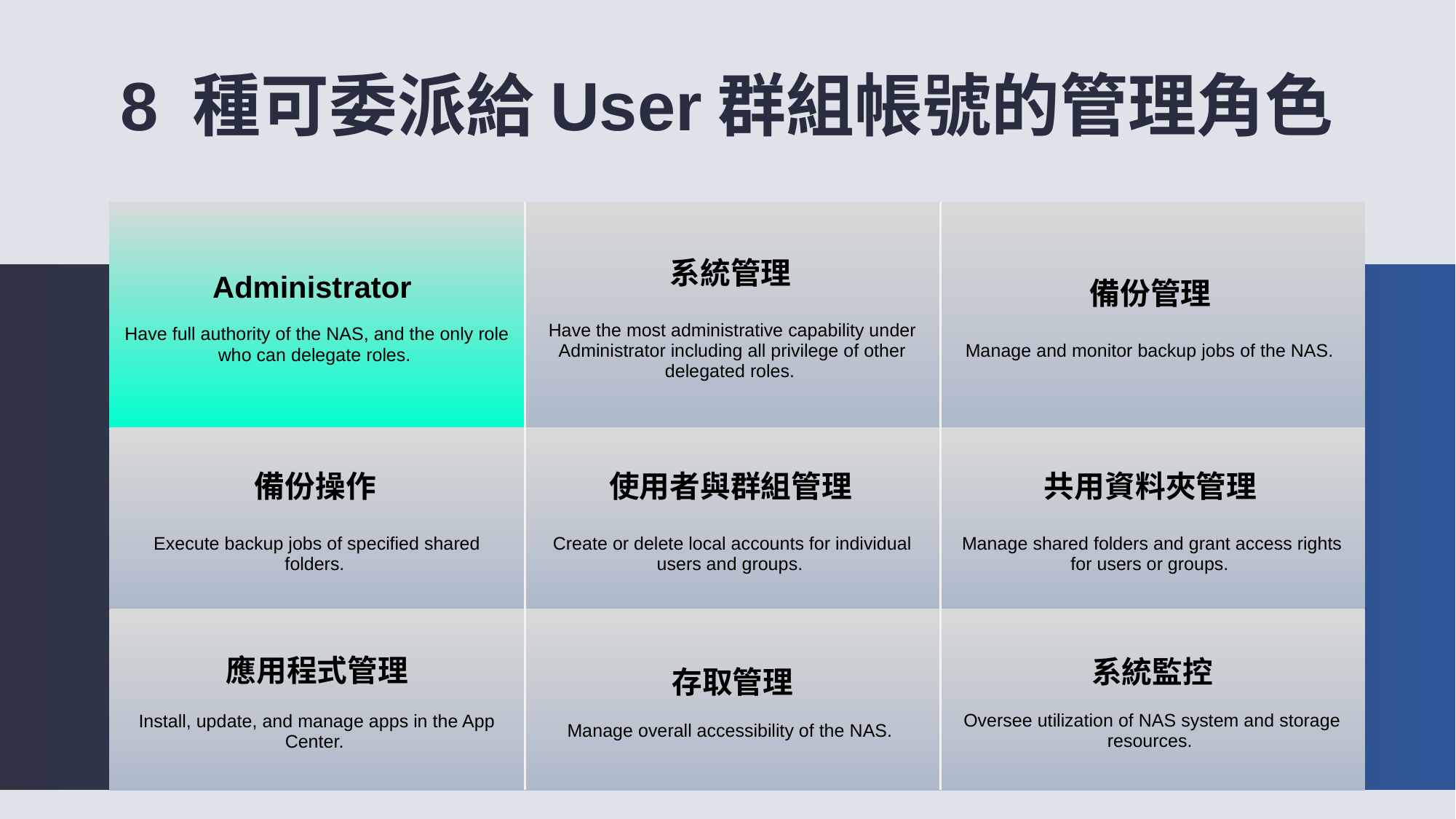

# 8 種可委派給User群組帳號的管理角色
| Administrator    Have full authority of the NAS, and the only role who can delegate roles. | 系統管理  Have the most administrative capability under Administrator including all privilege of other delegated roles. | 備份管理  Manage and monitor backup jobs of the NAS. |
| --- | --- | --- |
| 備份操作  Execute backup jobs of specified shared folders. | 使用者與群組管理  Create or delete local accounts for individual users and groups. | 共用資料夾管理  Manage shared folders and grant access rights for users or groups. |
| 應用程式管理   Install, update, and manage apps in the App Center. | 存取管理   Manage overall accessibility of the NAS. | 系統監控   Oversee utilization of NAS system and storage resources. |